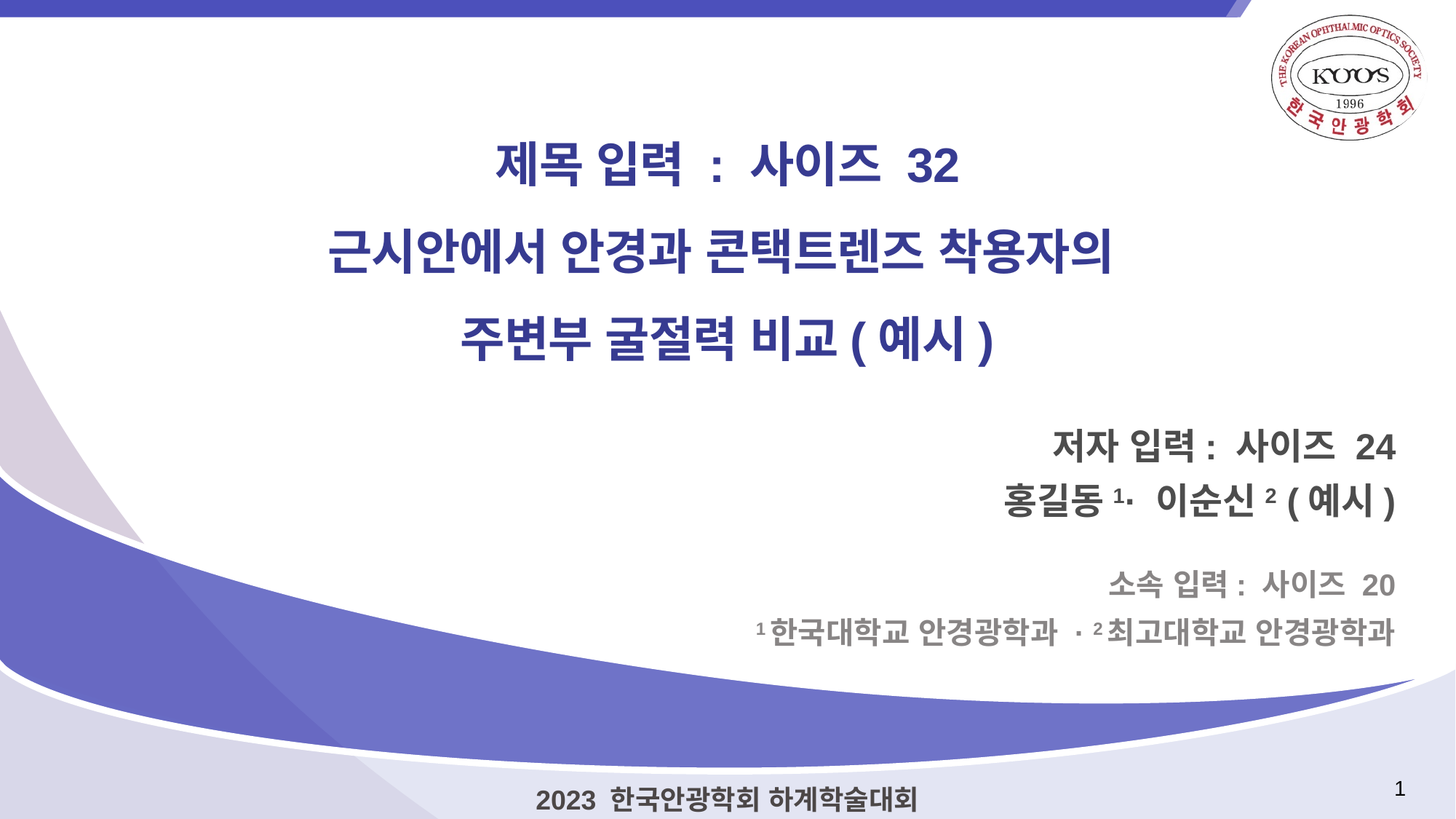

# 제목 입력 : 사이즈 32 근시안에서 안경과 콘택트렌즈 착용자의 주변부 굴절력 비교(예시)
저자 입력: 사이즈 24
홍길동1· 이순신2 (예시)

소속 입력: 사이즈 20
1한국대학교 안경광학과 · 2최고대학교 안경광학과
1